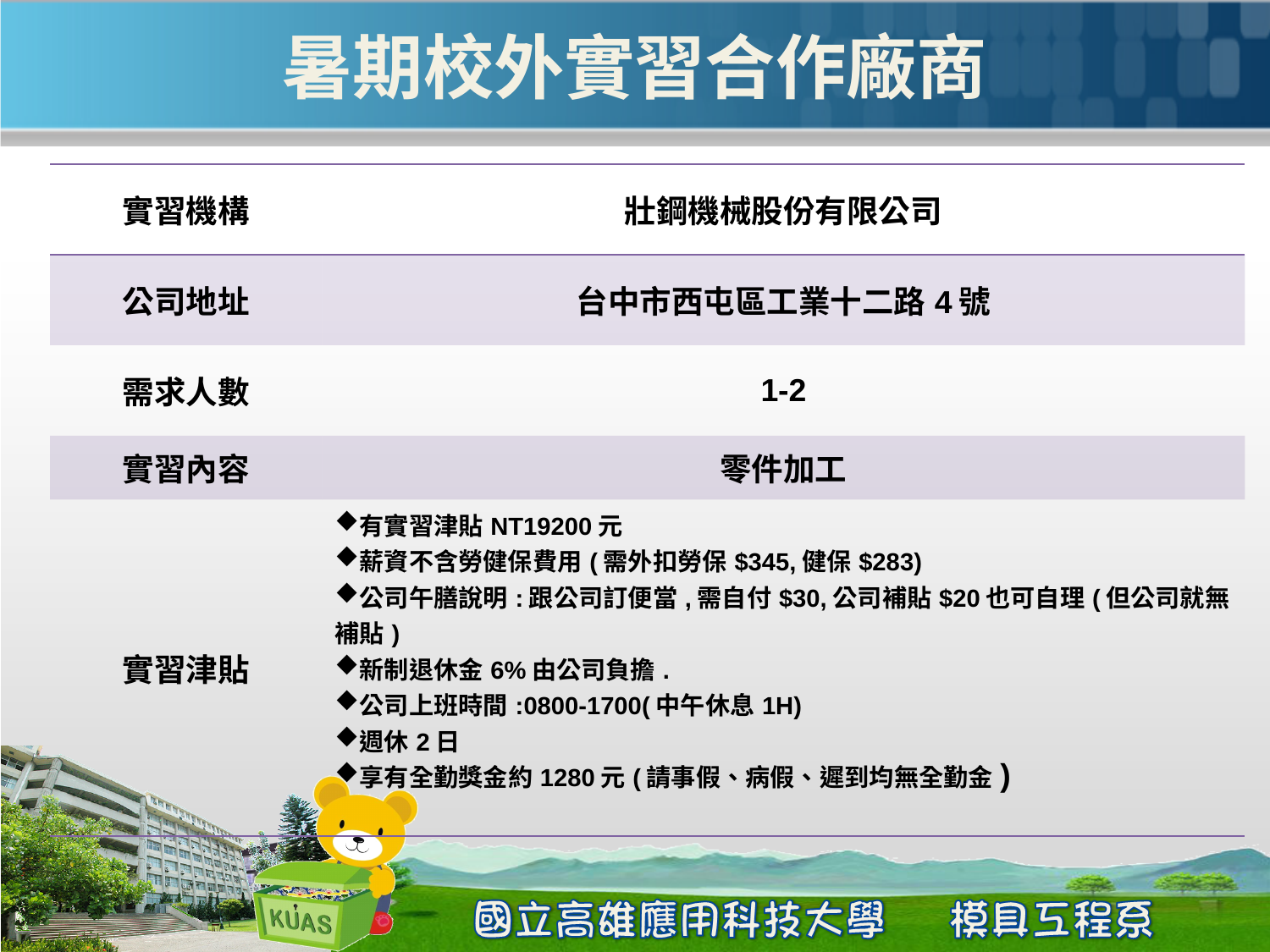

# 暑期校外實習合作廠商
| 實習機構 | 壯鋼機械股份有限公司 |
| --- | --- |
| 公司地址 | 台中市西屯區工業十二路4號 |
| 需求人數 | 1-2 |
| 實習內容 | 零件加工 |
| 實習津貼 | 有實習津貼NT19200元 薪資不含勞健保費用(需外扣勞保$345,健保$283) 公司午膳說明:跟公司訂便當,需自付$30,公司補貼$20也可自理(但公司就無補貼) 新制退休金6%由公司負擔. 公司上班時間:0800-1700(中午休息1H) 週休2日 享有全勤獎金約1280元(請事假、病假、遲到均無全勤金) |